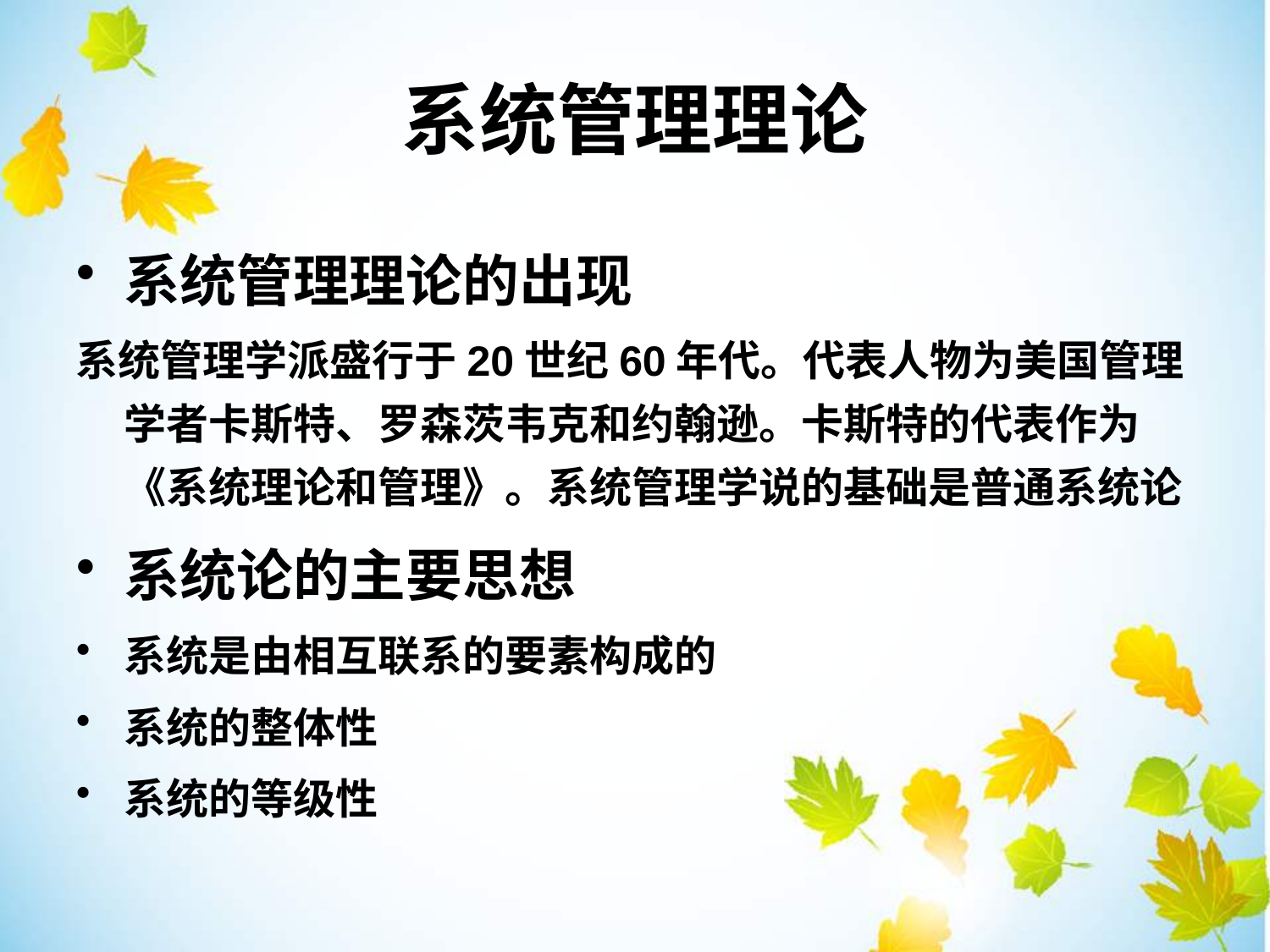

系统管理理论
系统管理理论的出现
系统管理学派盛行于20世纪60年代。代表人物为美国管理学者卡斯特、罗森茨韦克和约翰逊。卡斯特的代表作为《系统理论和管理》。系统管理学说的基础是普通系统论
系统论的主要思想
系统是由相互联系的要素构成的
系统的整体性
系统的等级性